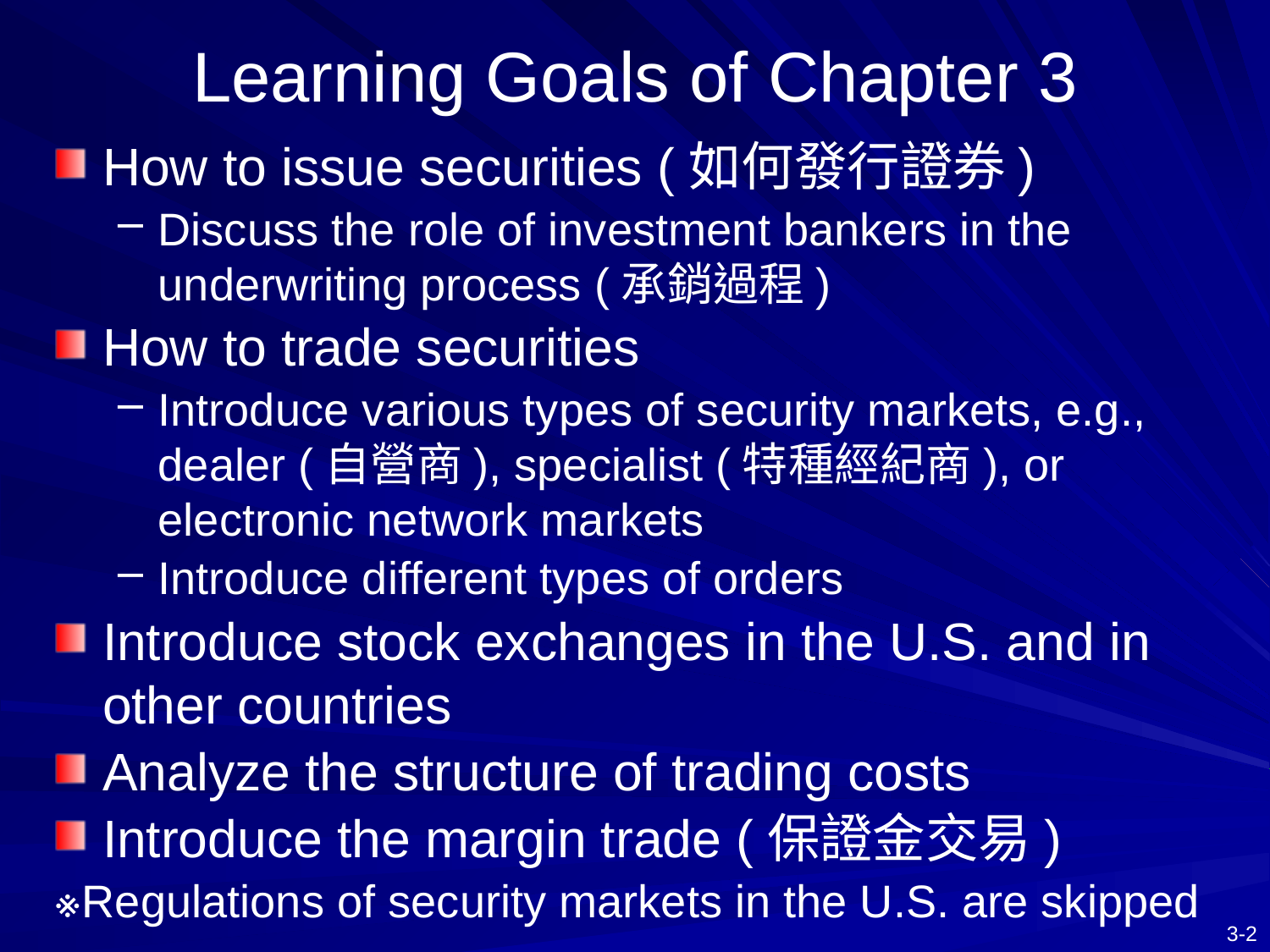

# Learning Goals of Chapter 3
How to issue securities (如何發行證券)
Discuss the role of investment bankers in the underwriting process (承銷過程)
How to trade securities
Introduce various types of security markets, e.g., dealer (自營商), specialist (特種經紀商), or electronic network markets
Introduce different types of orders
Introduce stock exchanges in the U.S. and in other countries
Analyze the structure of trading costs
Introduce the margin trade (保證金交易)
※Regulations of security markets in the U.S. are skipped